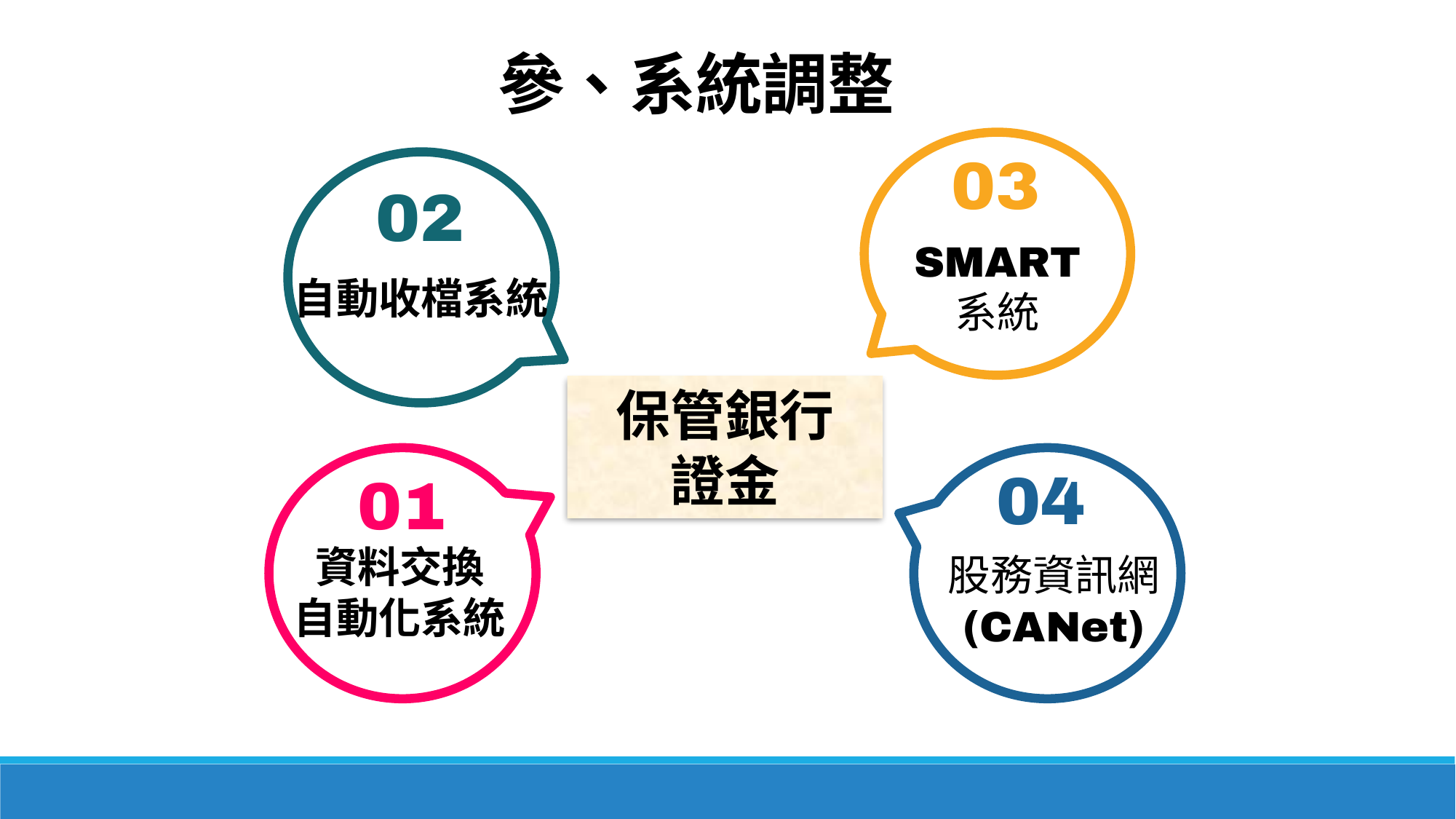

參、系統調整

03

02
SMART
系統
自動收檔系統
保管銀行
證金

04
01
資料交換
自動化系統
股務資訊網
(CANet)